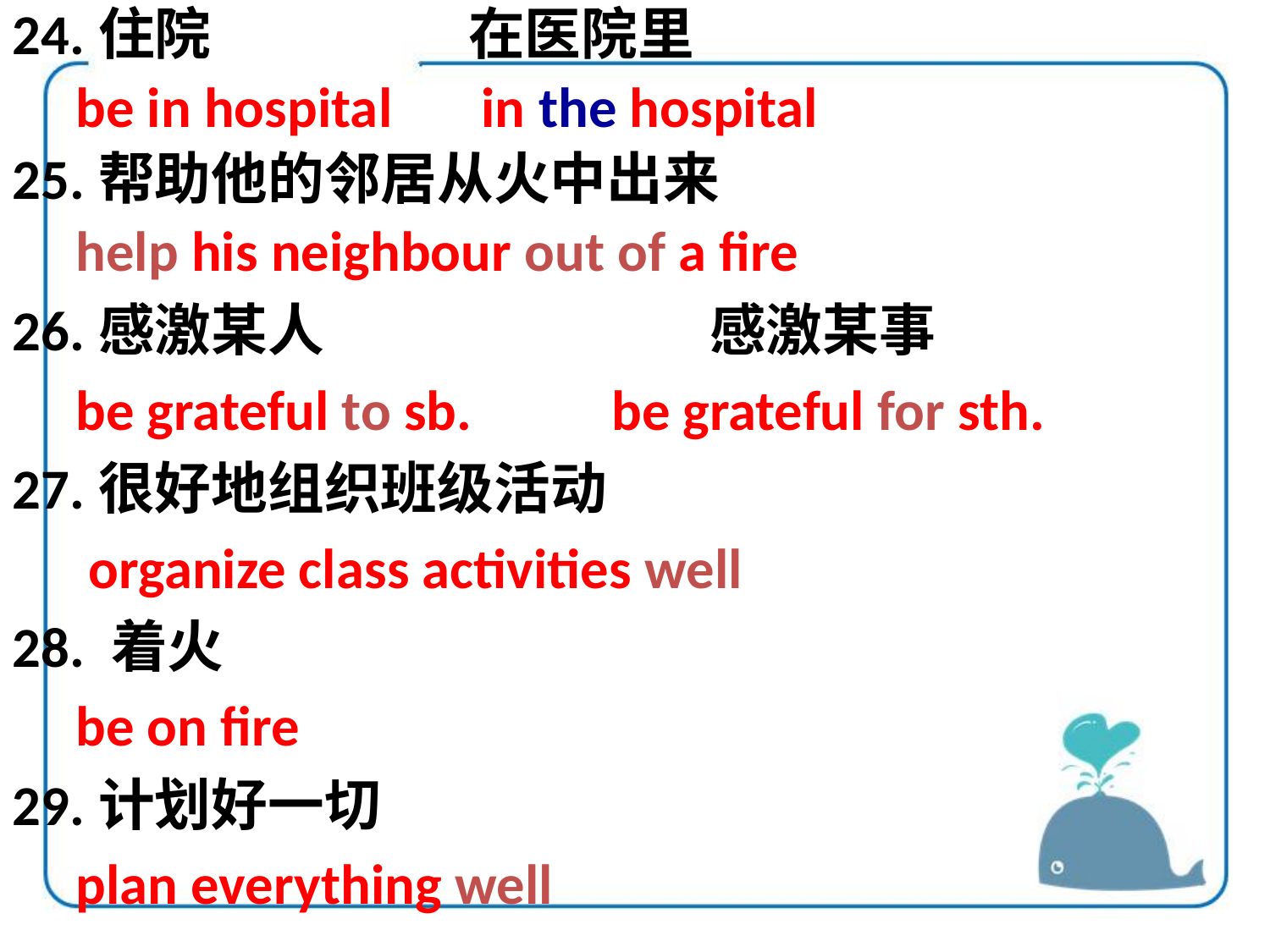

24.住院                    在医院里
     be in hospital       in the hospital
25.帮助他的邻居从火中出来
     help his neighbour out of a fire
26.感激某人                              感激某事
     be grateful to sb.           be grateful for sth.
27.很好地组织班级活动
      organize class activities well
28. 着火
     be on fire
29.计划好一切
     plan everything well